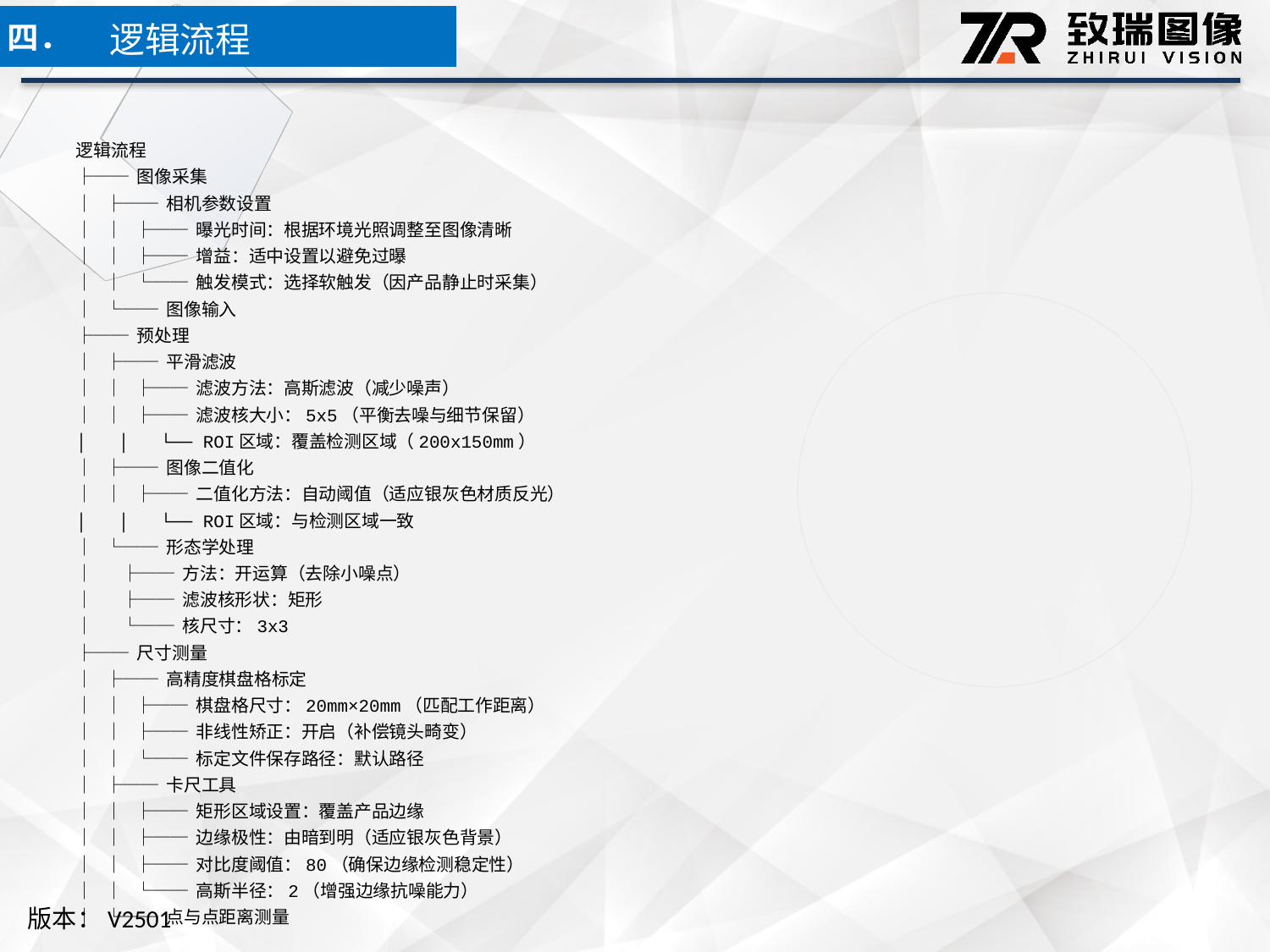

逻辑流程
四．

逻辑流程
├── 图像采集
│   ├── 相机参数设置
│   │   ├── 曝光时间：根据环境光照调整至图像清晰
│   │   ├── 增益：适中设置以避免过曝
│   │   └── 触发模式：选择软触发（因产品静止时采集）
│   └── 图像输入
├── 预处理
│   ├── 平滑滤波
│   │   ├── 滤波方法：高斯滤波（减少噪声）
│   │   ├── 滤波核大小：5x5（平衡去噪与细节保留）
│   │   └── ROI区域：覆盖检测区域（200x150mm）
│   ├── 图像二值化
│   │   ├── 二值化方法：自动阈值（适应银灰色材质反光）
│   │   └── ROI区域：与检测区域一致
│   └── 形态学处理
│       ├── 方法：开运算（去除小噪点）
│       ├── 滤波核形状：矩形
│       └── 核尺寸：3x3
├── 尺寸测量
│   ├── 高精度棋盘格标定
│   │   ├── 棋盘格尺寸：20mm×20mm（匹配工作距离）
│   │   ├── 非线性矫正：开启（补偿镜头畸变）
│   │   └── 标定文件保存路径：默认路径
│   ├── 卡尺工具
│   │   ├── 矩形区域设置：覆盖产品边缘
│   │   ├── 边缘极性：由暗到明（适应银灰色背景）
│   │   ├── 对比度阈值：80（确保边缘检测稳定性）
│   │   └── 高斯半径：2（增强边缘抗噪能力）
│   └── 点与点距离测量